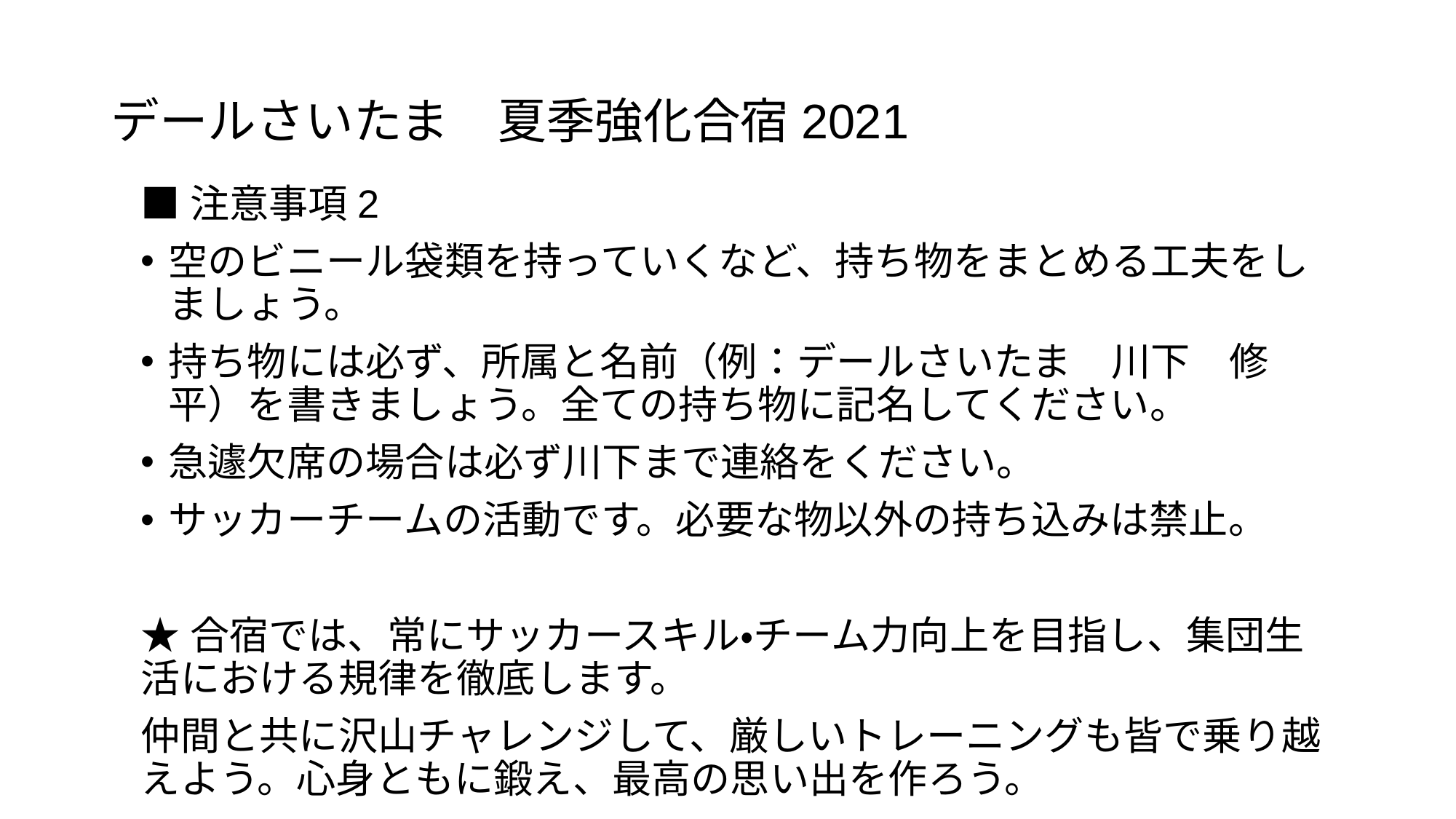

# デールさいたま　夏季強化合宿2021

■注意事項2
空のビニール袋類を持っていくなど、持ち物をまとめる工夫をしましょう。
持ち物には必ず、所属と名前（例：デールさいたま　川下　修平）を書きましょう。全ての持ち物に記名してください。
急遽欠席の場合は必ず川下まで連絡をください。
サッカーチームの活動です。必要な物以外の持ち込みは禁止。

★合宿では、常にサッカースキル・チーム力向上を目指し、集団生活における規律を徹底します。
仲間と共に沢山チャレンジして、厳しいトレーニングも皆で乗り越えよう。心身ともに鍛え、最高の思い出を作ろう。